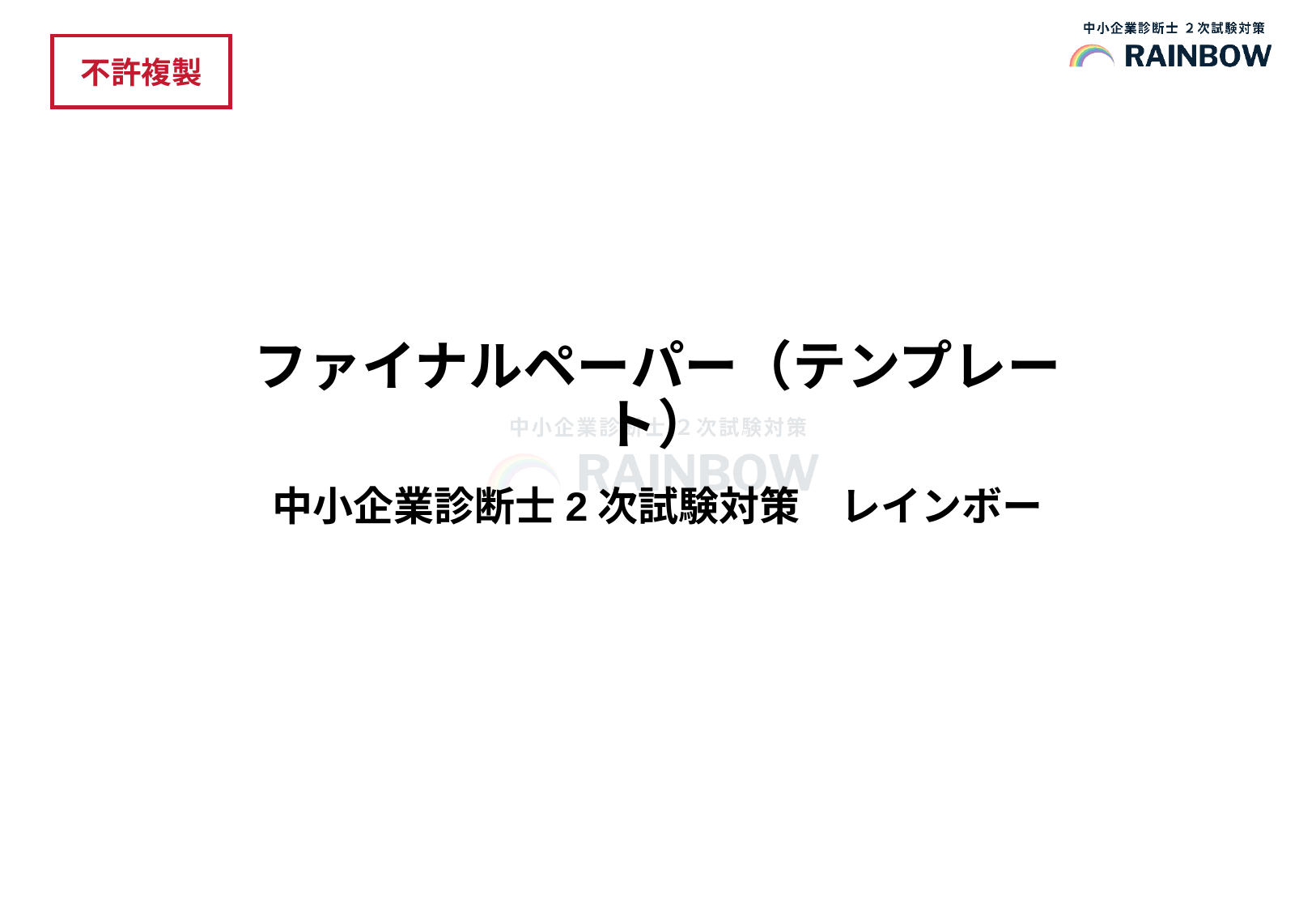

不許複製
# ファイナルペーパー（テンプレート）
中小企業診断士2次試験対策　レインボー